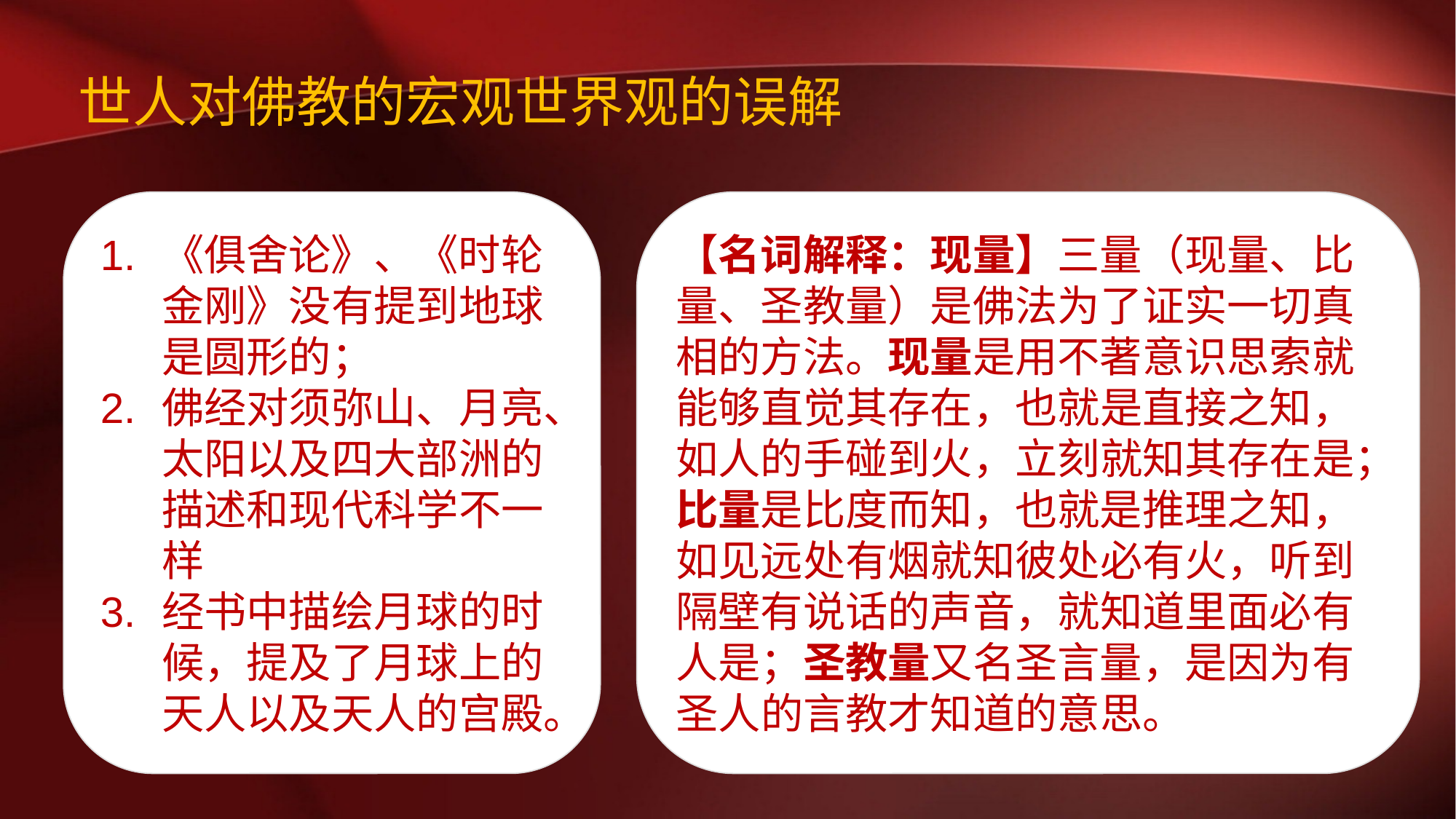

# 世人对佛教的宏观世界观的误解
《俱舍论》、《时轮金刚》没有提到地球是圆形的；
佛经对须弥山、月亮、太阳以及四大部洲的描述和现代科学不一样
经书中描绘月球的时候，提及了月球上的天人以及天人的宫殿。
【名词解释：现量】三量（现量、比量、圣教量）是佛法为了证实一切真相的方法。现量是用不著意识思索就能够直觉其存在，也就是直接之知，如人的手碰到火，立刻就知其存在是；比量是比度而知，也就是推理之知，如见远处有烟就知彼处必有火，听到隔壁有说话的声音，就知道里面必有人是；圣教量又名圣言量，是因为有圣人的言教才知道的意思。